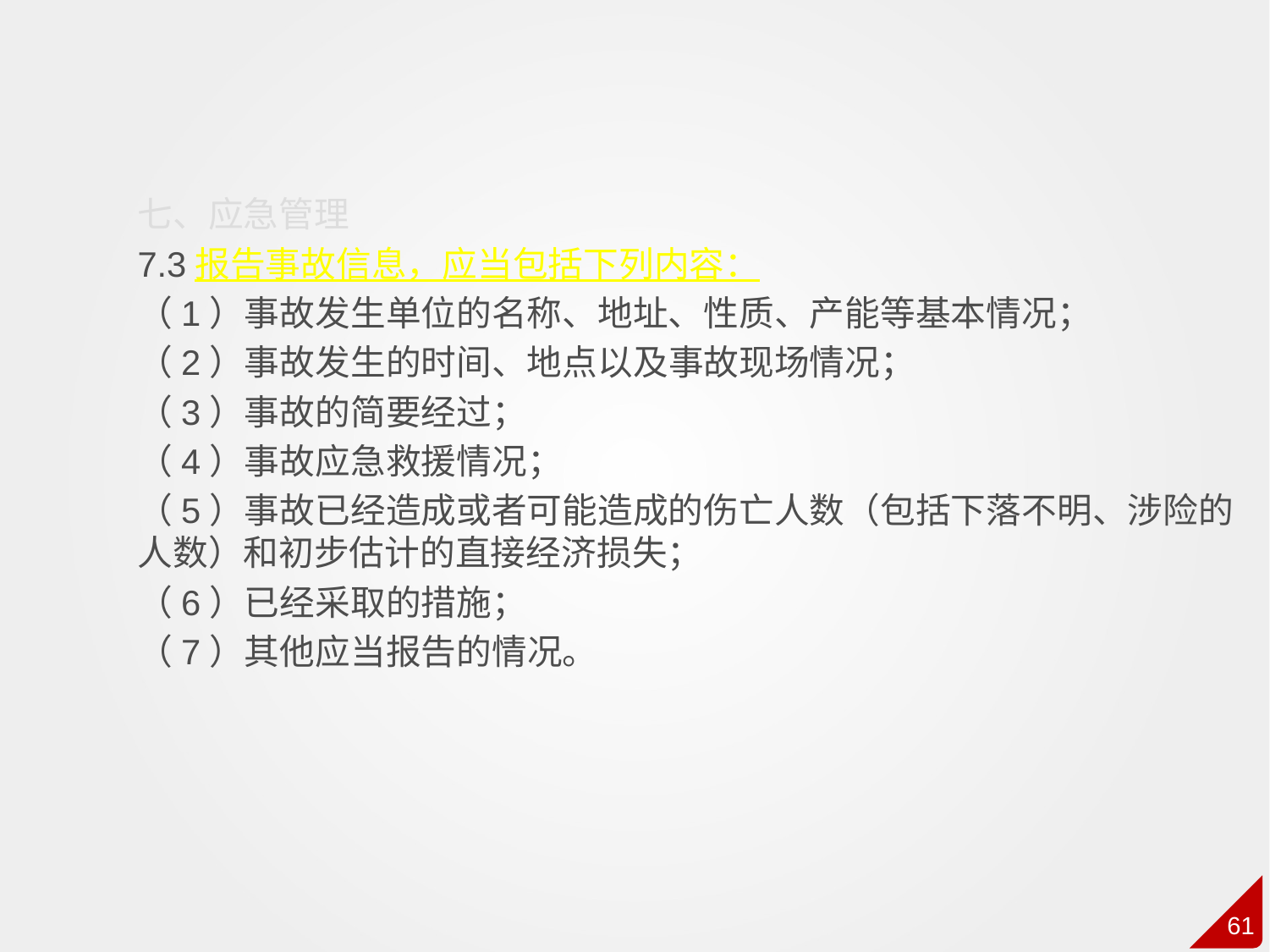

七、应急管理
7.3报告事故信息，应当包括下列内容：
（1）事故发生单位的名称、地址、性质、产能等基本情况；
（2）事故发生的时间、地点以及事故现场情况；
（3）事故的简要经过；
（4）事故应急救援情况；
（5）事故已经造成或者可能造成的伤亡人数（包括下落不明、涉险的人数）和初步估计的直接经济损失；
（6）已经采取的措施；
（7）其他应当报告的情况。